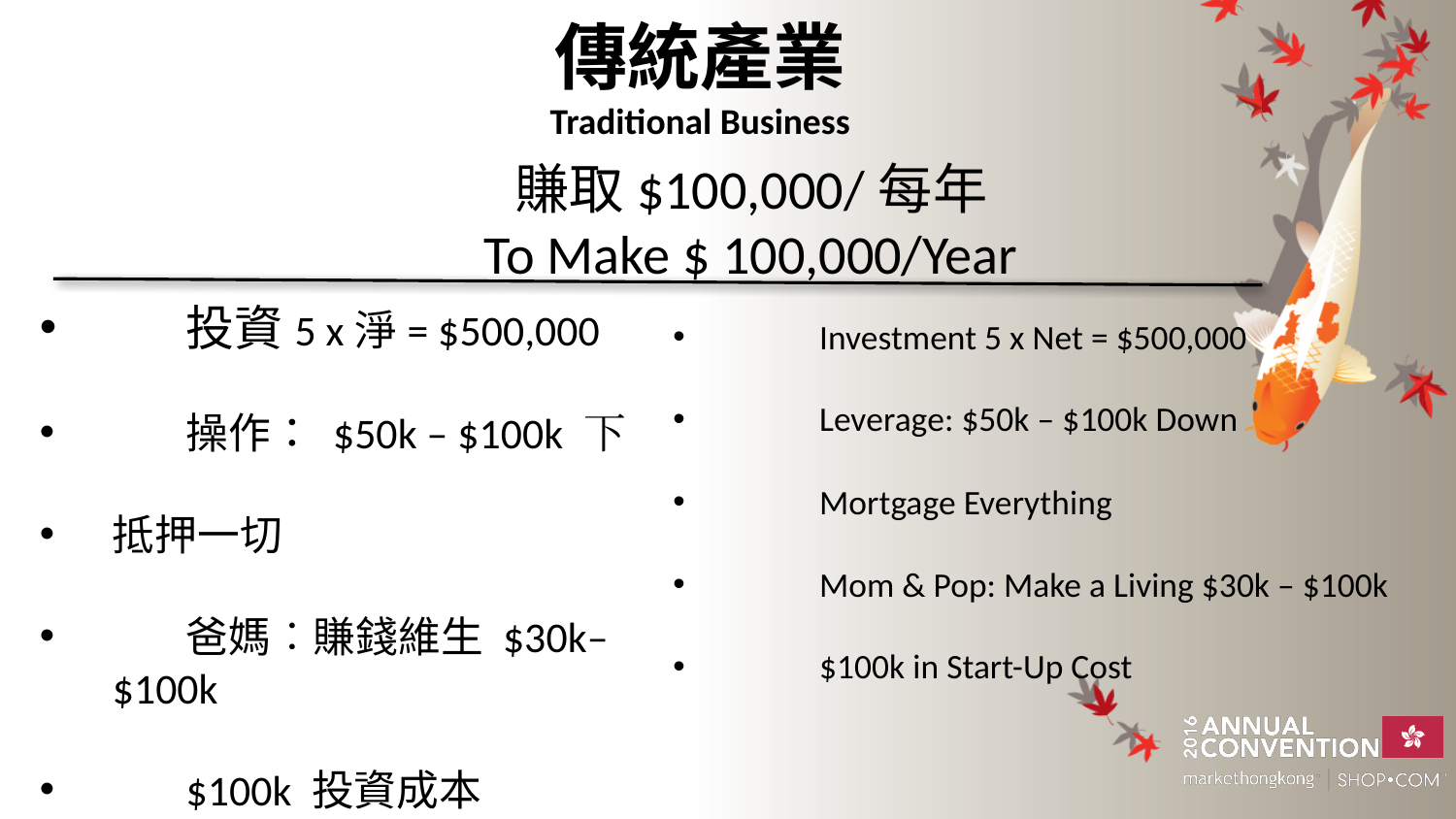

傳統產業
Traditional Business
賺取$100,000/每年
To Make $ 100,000/Year

	投資5 x淨= $500,000

	操作： $50k – $100k 下

抵押一切

	爸媽︰賺錢維生 $30k–$100k

	$100k 投資成本
	Investment 5 x Net = $500,000

	Leverage: $50k – $100k Down

	Mortgage Everything

	Mom & Pop: Make a Living $30k – $100k

	$100k in Start-Up Cost